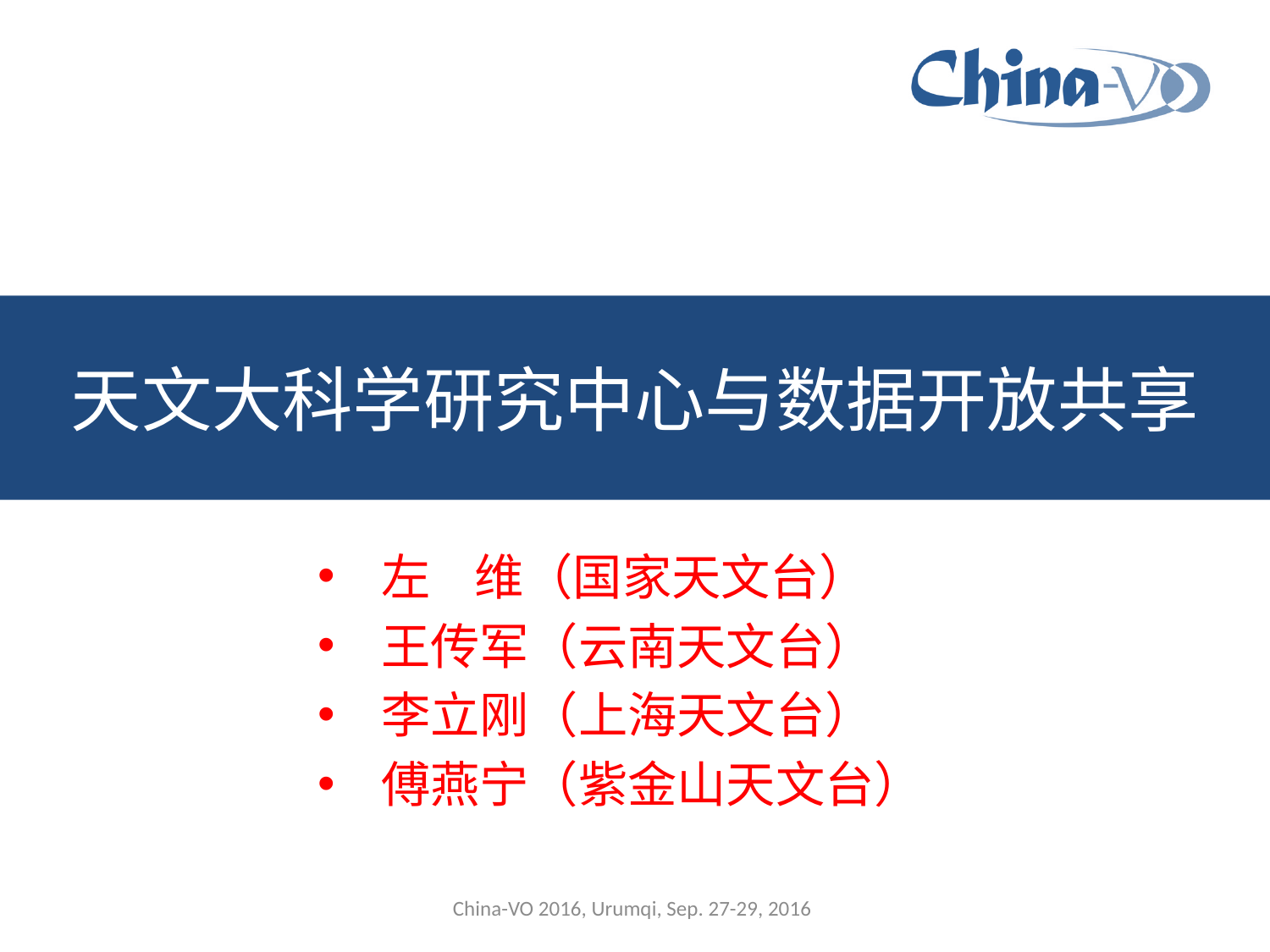

# 天文大科学研究中心与数据开放共享
左    维（国家天文台）
王传军（云南天文台）
李立刚（上海天文台）
傅燕宁（紫金山天文台）
China-VO 2016, Urumqi, Sep. 27-29, 2016